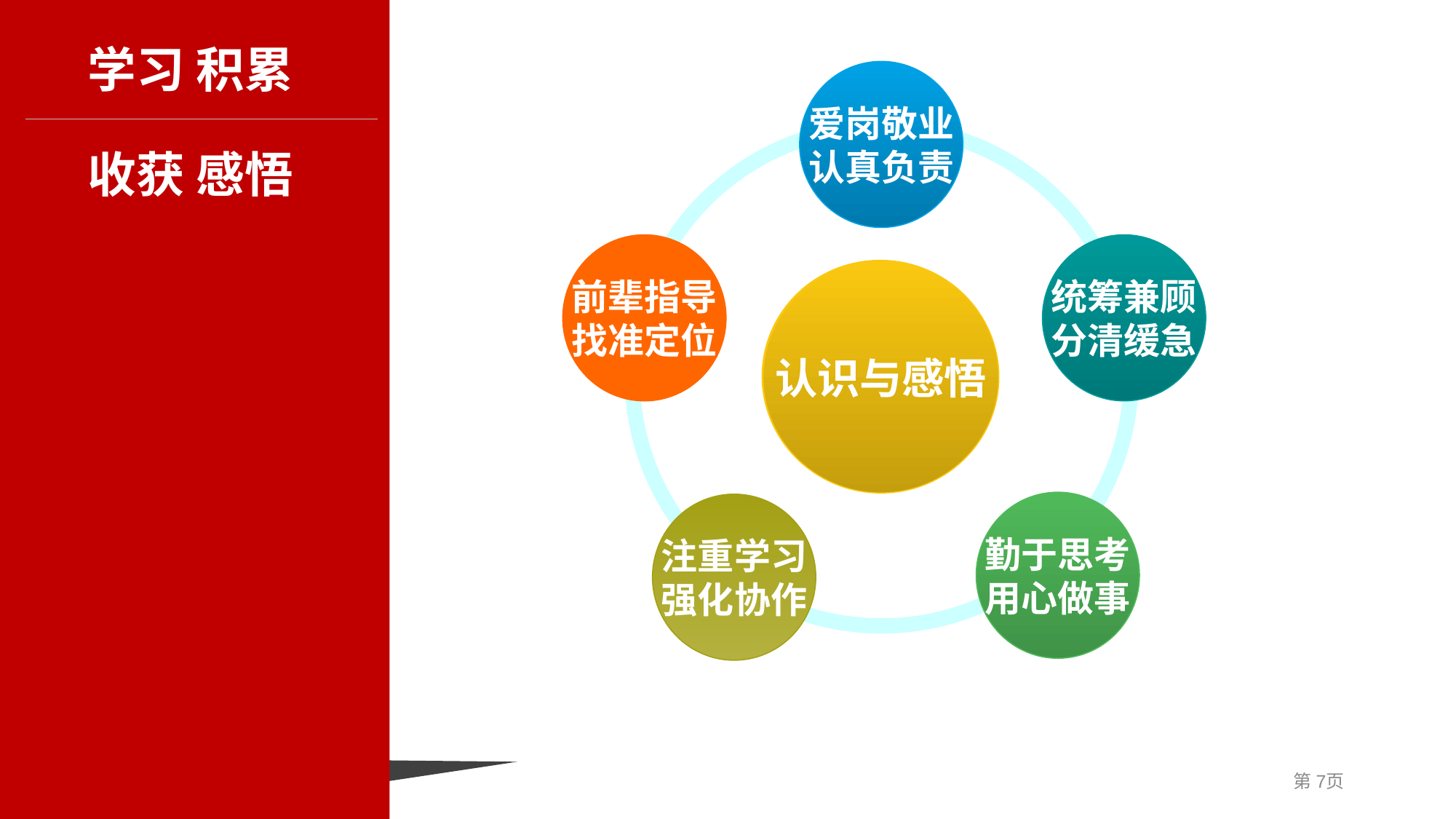

学习 积累
爱岗敬业
认真负责

收获 感悟
前辈指导
找准定位
统筹兼顾
分清缓急
完善自我
提升价值
认识与感悟
勤于思考
用心做事
注重学习
强化协作
第7页